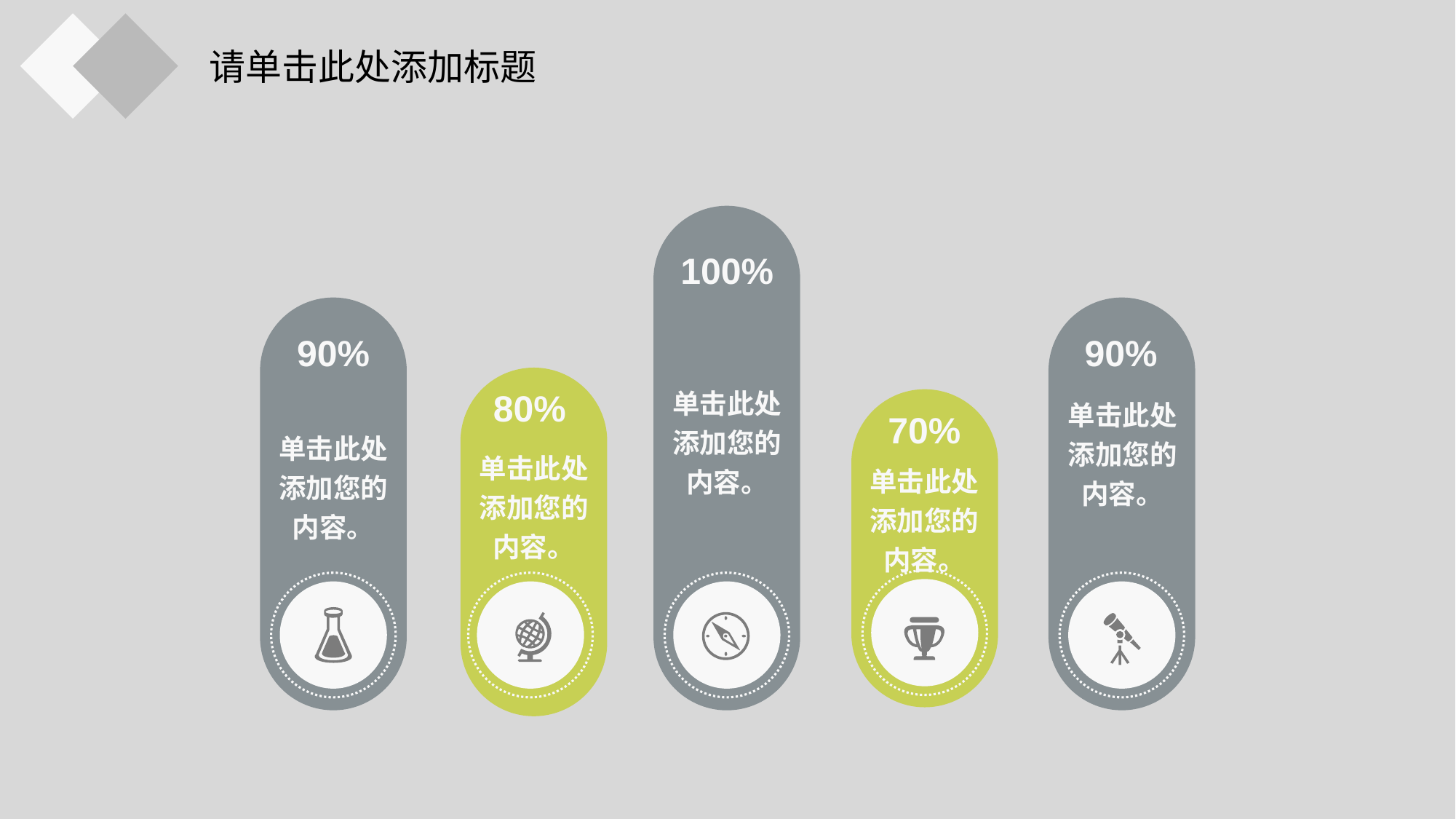

请单击此处添加标题

100%

90%

90%

80%

单击此处添加您的内容。

70%

单击此处添加您的内容。
单击此处添加您的内容。
单击此处添加您的内容。
单击此处添加您的内容。
单击此处添加您的内容。